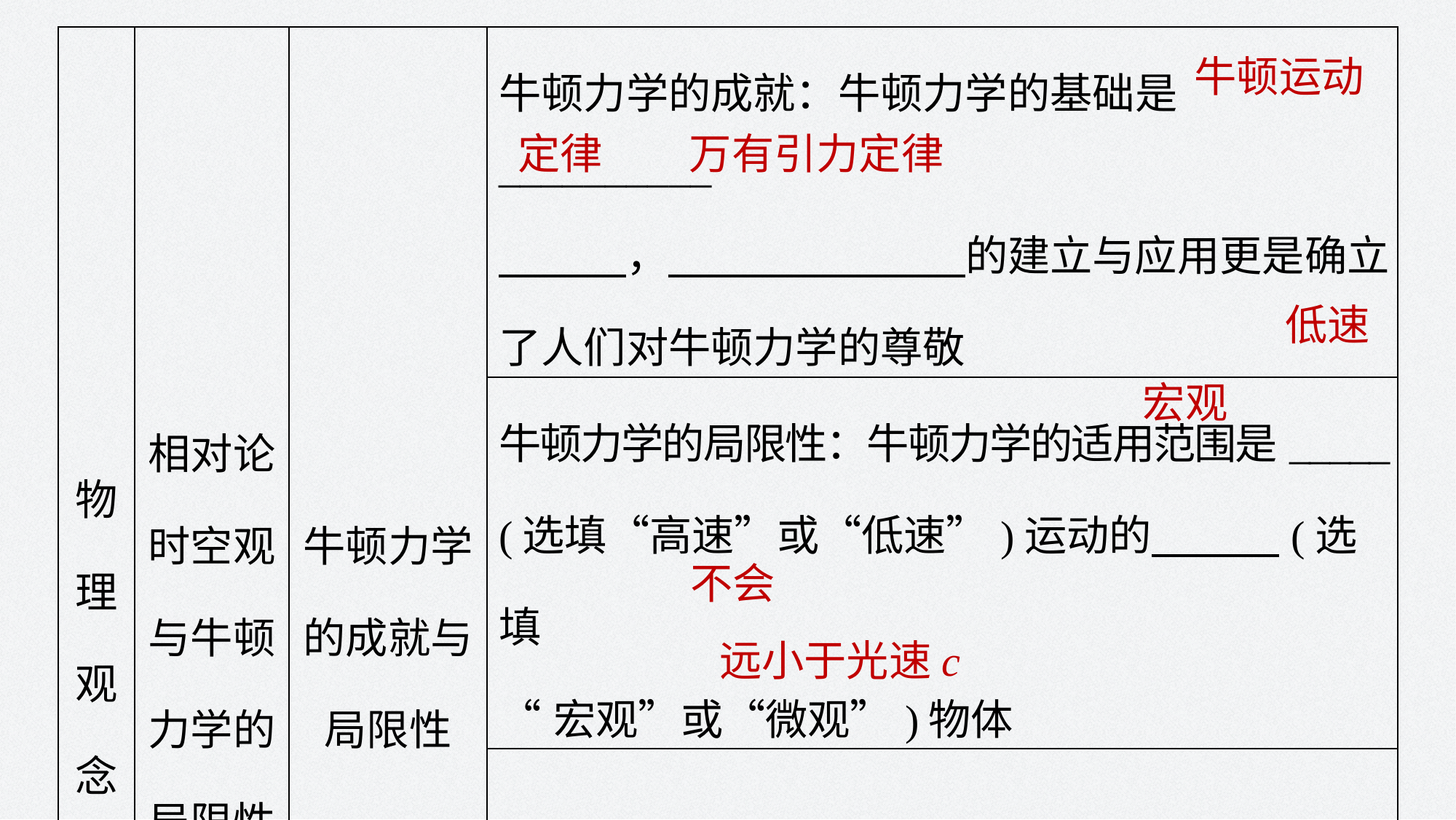

| 物理 观念 | 相对论 时空观 与牛顿 力学的 局限性 | 牛顿力学的成就与局限性 | 牛顿力学的成就：牛顿力学的基础是\_\_\_\_\_\_\_\_\_\_ 　　　，　　　　　　　的建立与应用更是确立了人们对牛顿力学的尊敬 |
| --- | --- | --- | --- |
|  |  |  | 牛顿力学的局限性：牛顿力学的适用范围是\_\_\_\_\_ (选填“高速”或“低速”)运动的　　　(选填 “宏观”或“微观”)物体 |
|  |  |  | 牛顿力学　　　被新的科学成就所否定，当物体的运动速度　　　　　　时，相对论物理学与牛顿力学的结论没有区别 |
牛顿运动
定律
万有引力定律
低速
宏观
不会
远小于光速c